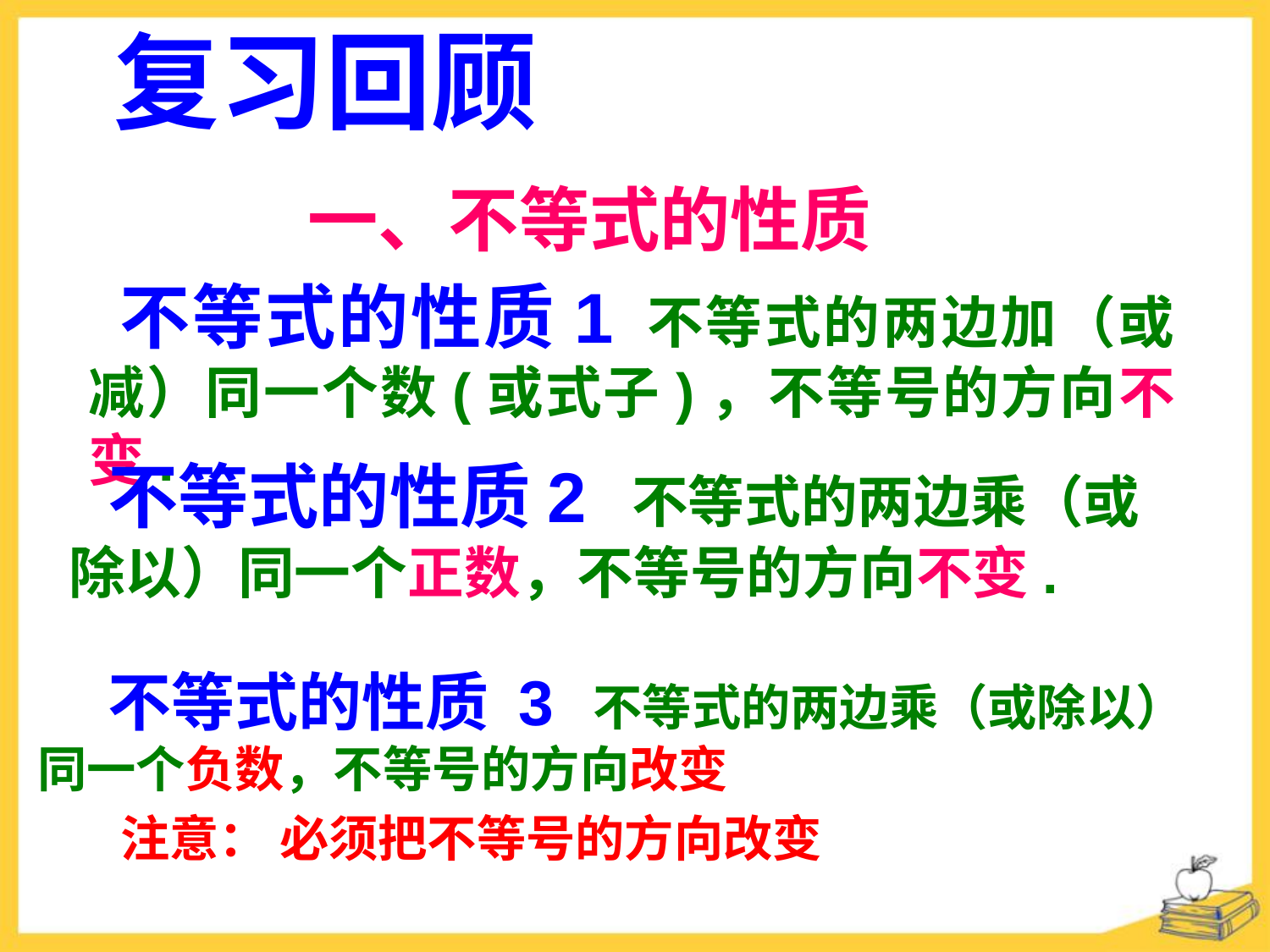

# 复习回顾
一、不等式的性质
 不等式的性质1 不等式的两边加（或减）同一个数(或式子)，不等号的方向不变.
  不等式的性质2  不等式的两边乘（或除以）同一个正数，不等号的方向不变.
          不等式的性质 3  不等式的两边乘（或除以）同一个负数，不等号的方向改变
　   注意： 必须把不等号的方向改变